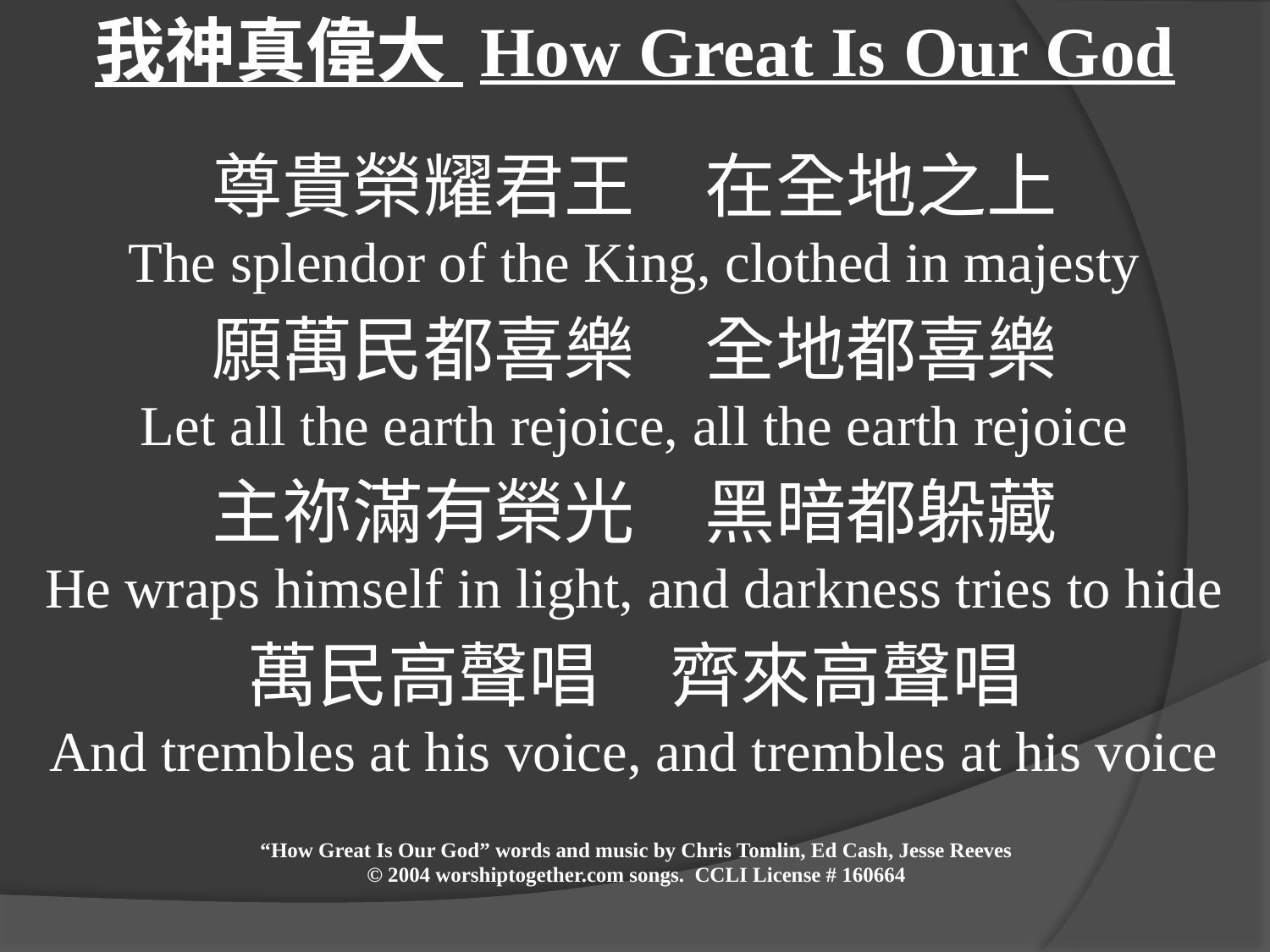

我神真偉大 How Great Is Our God

尊貴榮耀君王　在全地之上
The splendor of the King, clothed in majesty
願萬民都喜樂　全地都喜樂
Let all the earth rejoice, all the earth rejoice
主祢滿有榮光　黑暗都躲藏
He wraps himself in light, and darkness tries to hide
萬民高聲唱　齊來高聲唱
And trembles at his voice, and trembles at his voice
“How Great Is Our God” words and music by Chris Tomlin, Ed Cash, Jesse Reeves
© 2004 worshiptogether.com songs.  CCLI License # 160664